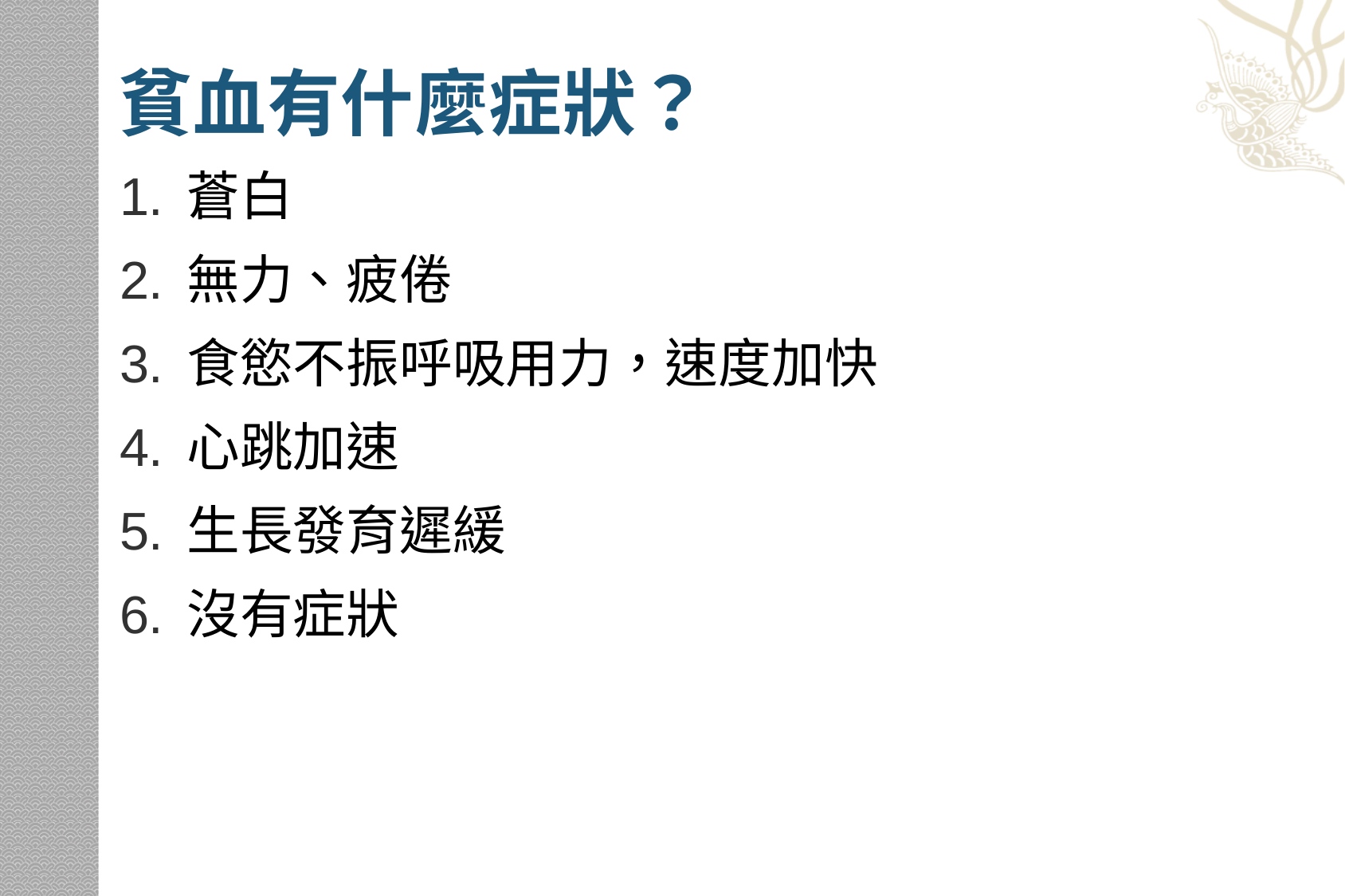

# 貧血有什麼症狀？
蒼白
無力、疲倦
食慾不振呼吸用力，速度加快
心跳加速
生長發育遲緩
沒有症狀